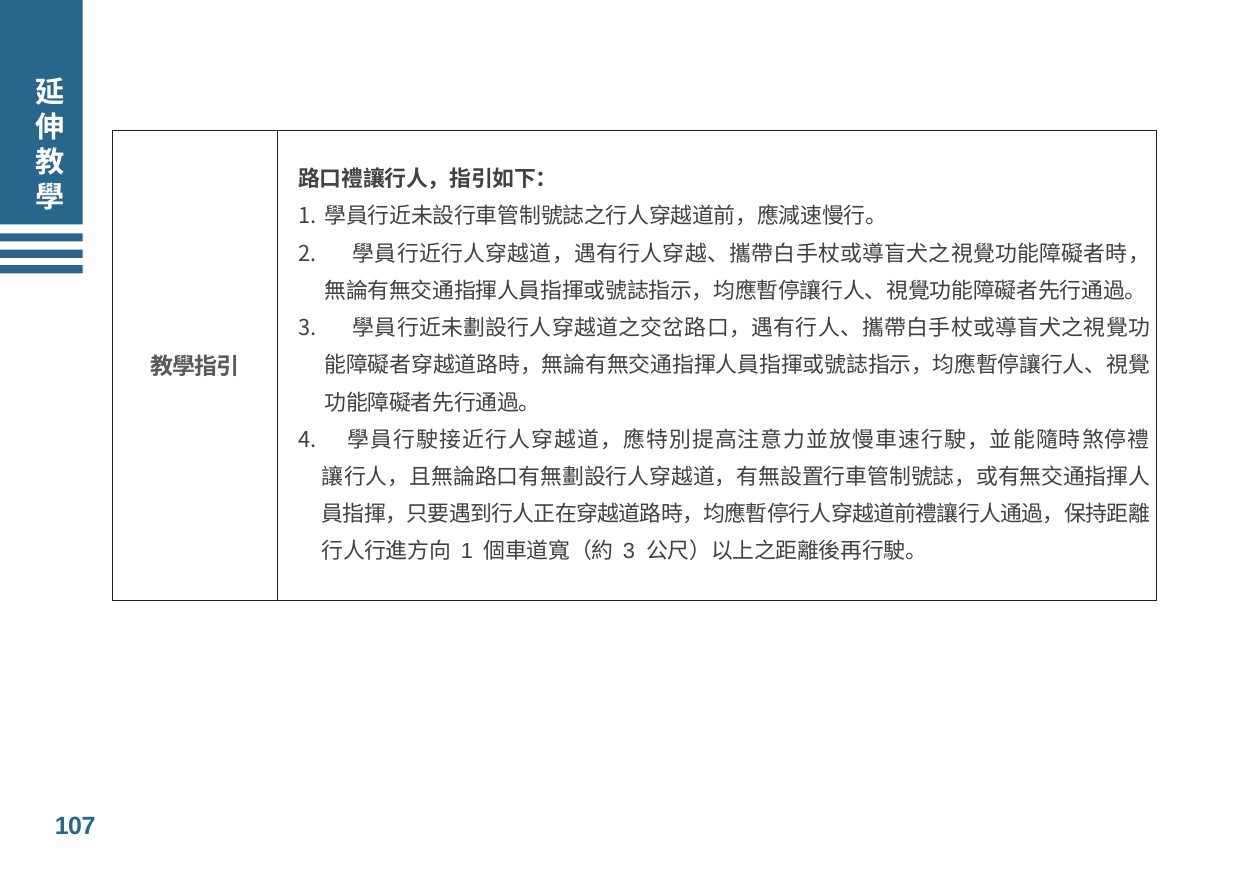

# 延伸教學

路口禮讓行人，指引如下：
學員行近未設行車管制號誌之行人穿越道前，應減速慢行。
	學員行近行人穿越道，遇有行人穿越、攜帶白手杖或導盲犬之視覺功能障礙者時，無論有無交通指揮人員指揮或號誌指示，均應暫停讓行人、視覺功能障礙者先行通過。
	學員行近未劃設行人穿越道之交岔路口，遇有行人、攜帶白手杖或導盲犬之視覺功能障礙者穿越道路時，無論有無交通指揮人員指揮或號誌指示，均應暫停讓行人、視覺功能障礙者先行通過。
	學員行駛接近行人穿越道，應特別提高注意力並放慢車速行駛，並能隨時煞停禮讓行人，且無論路口有無劃設行人穿越道，有無設置行車管制號誌，或有無交通指揮人員指揮，只要遇到行人正在穿越道路時，均應暫停行人穿越道前禮讓行人通過，保持距離行人行進方向 1 個車道寬（約 3 公尺）以上之距離後再行駛。

教學指引
107